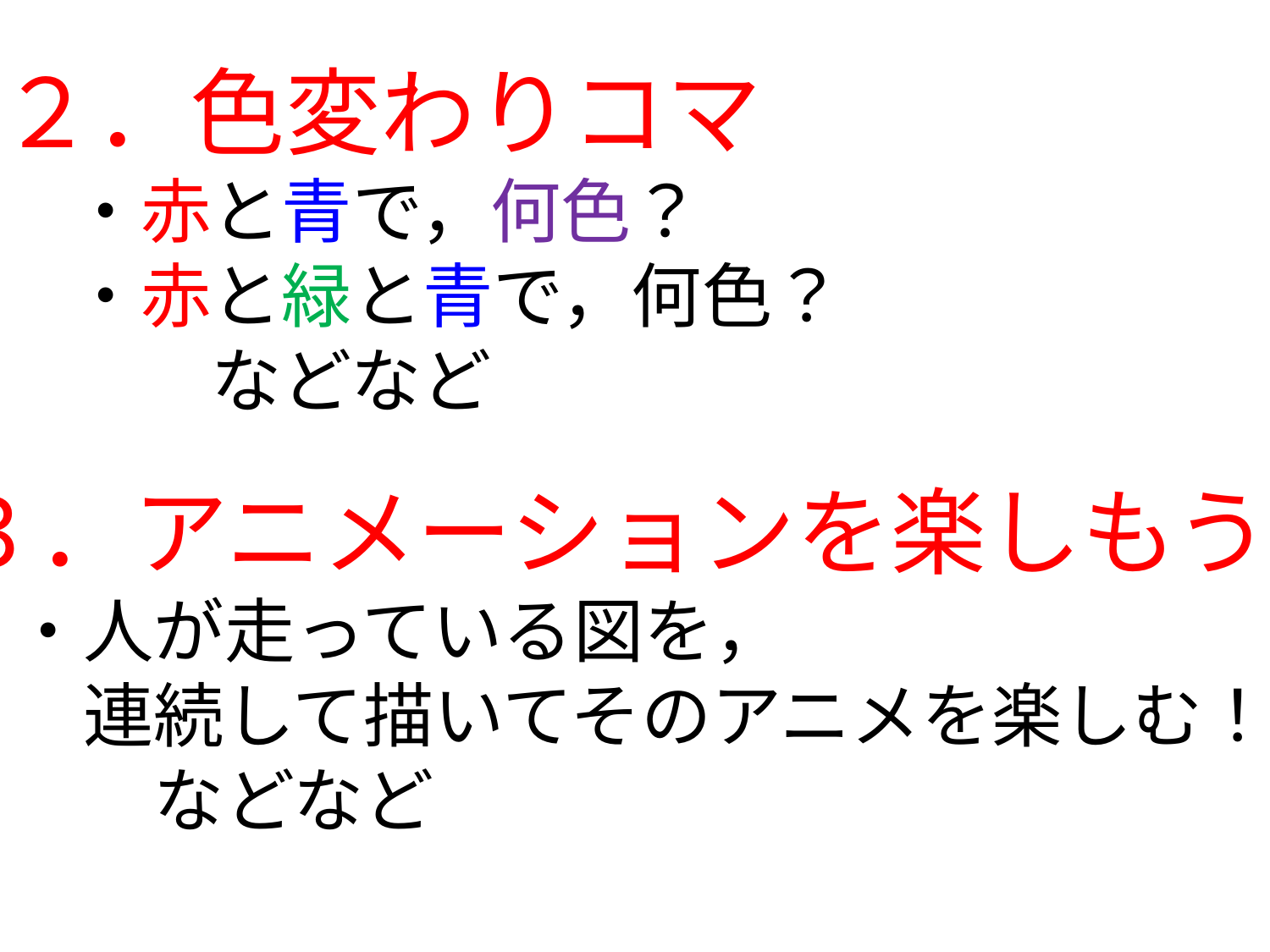

２．色変わりコマ
　・赤と青で，何色？
　・赤と緑と青で，何色？
　　　などなど
３．アニメーションを楽しもう！
　・人が走っている図を，
　　連続して描いてそのアニメを楽しむ！
　　　などなど